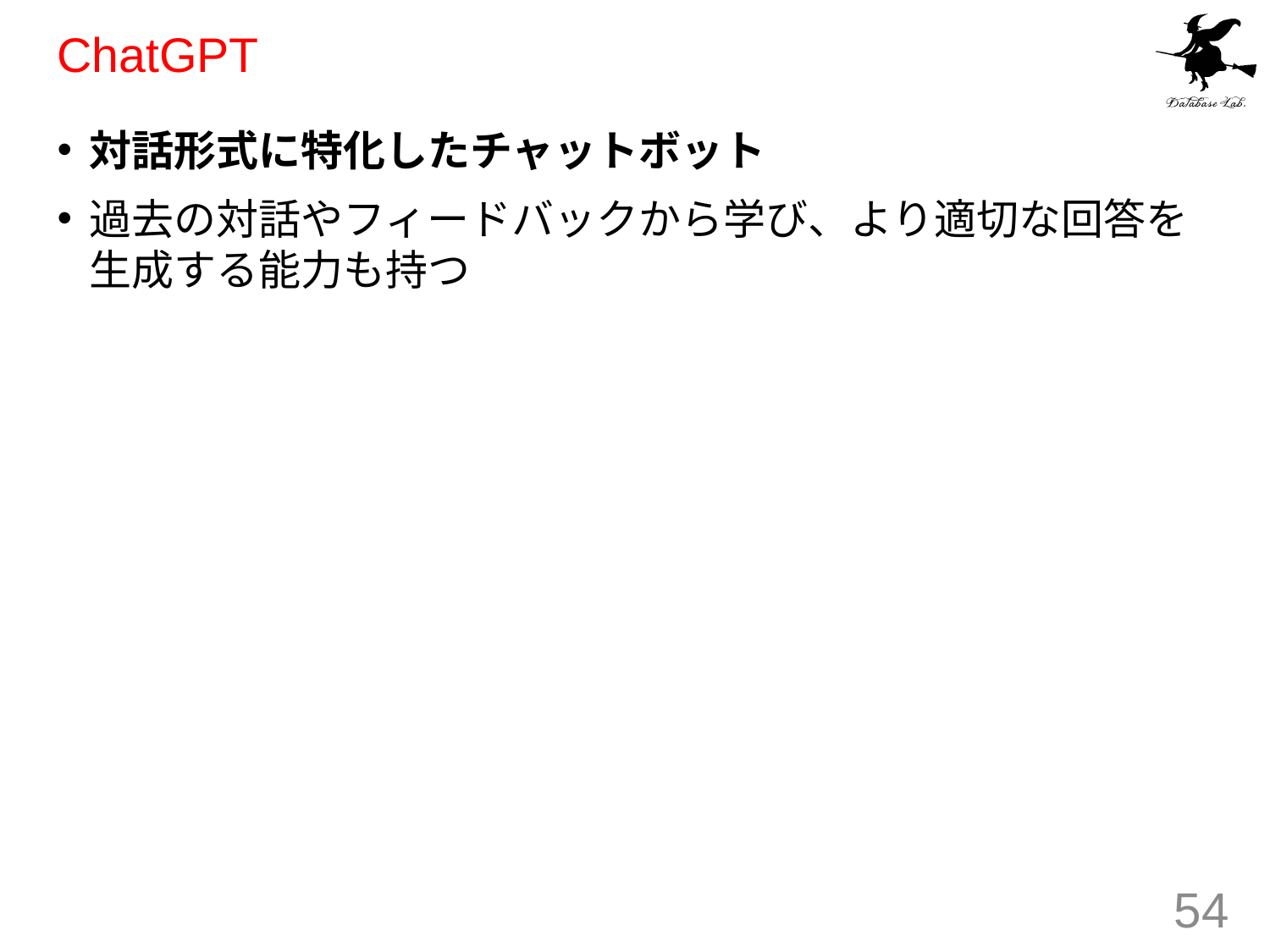

# ChatGPT
対話形式に特化したチャットボット
過去の対話やフィードバックから学び、より適切な回答を生成する能力も持つ
54